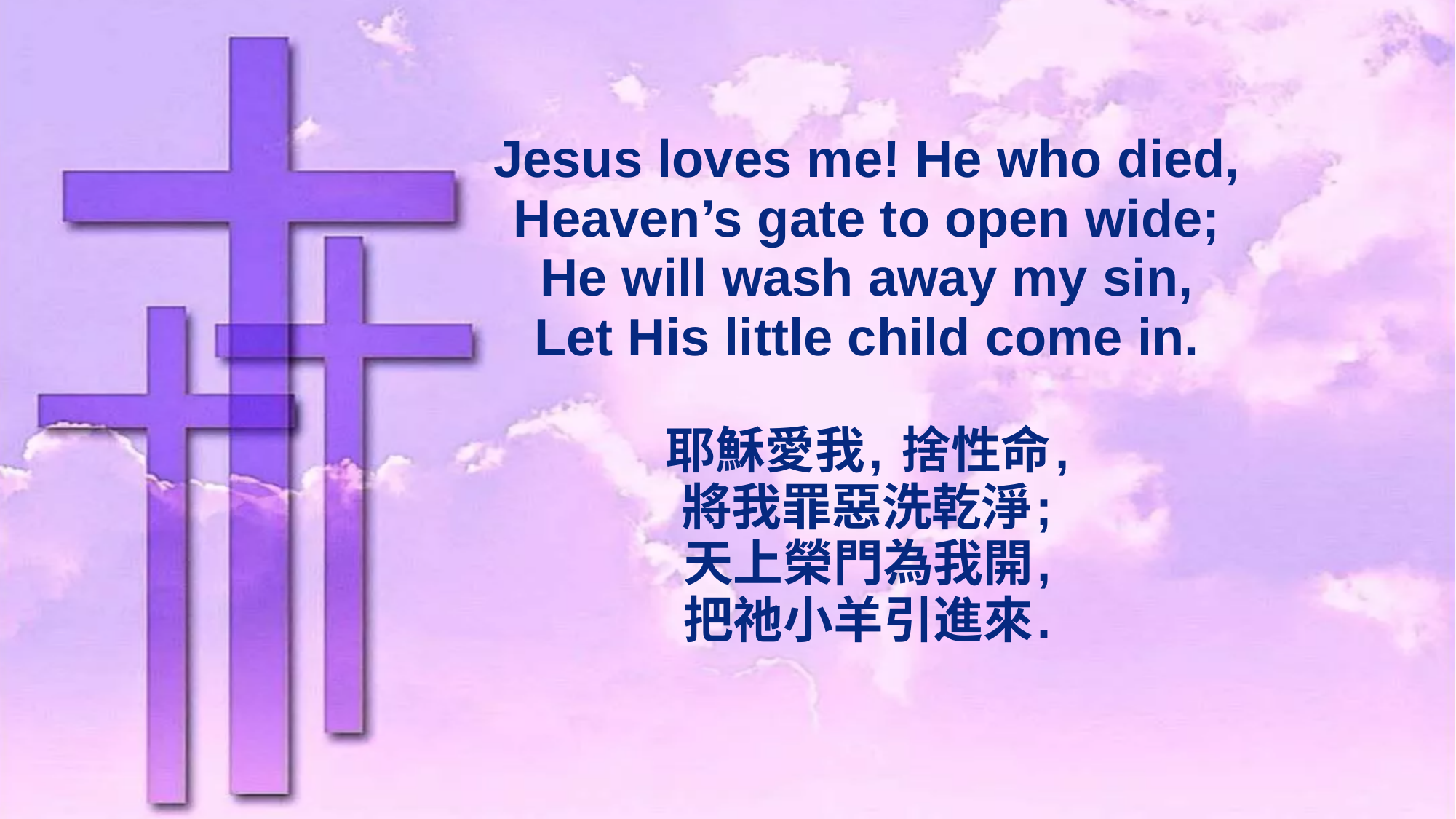

Jesus loves me! He who died,
Heaven’s gate to open wide;
He will wash away my sin,
Let His little child come in.

耶穌愛我, 捨性命,
將我罪惡洗乾淨;
天上榮門為我開,
把祂小羊引進來.